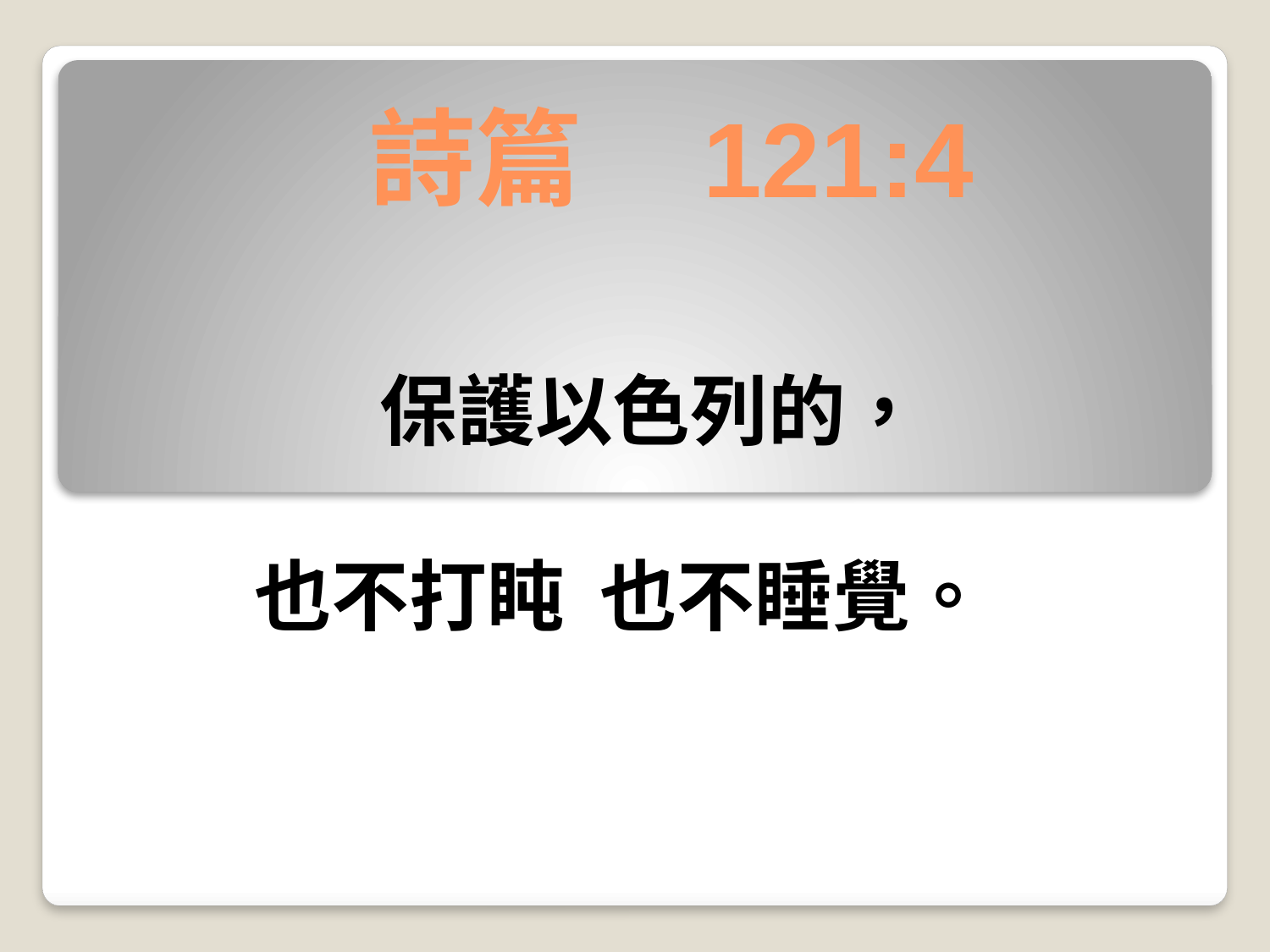

# 詩篇    121:4
 保護以色列的，
 
也不打盹  也不睡覺。